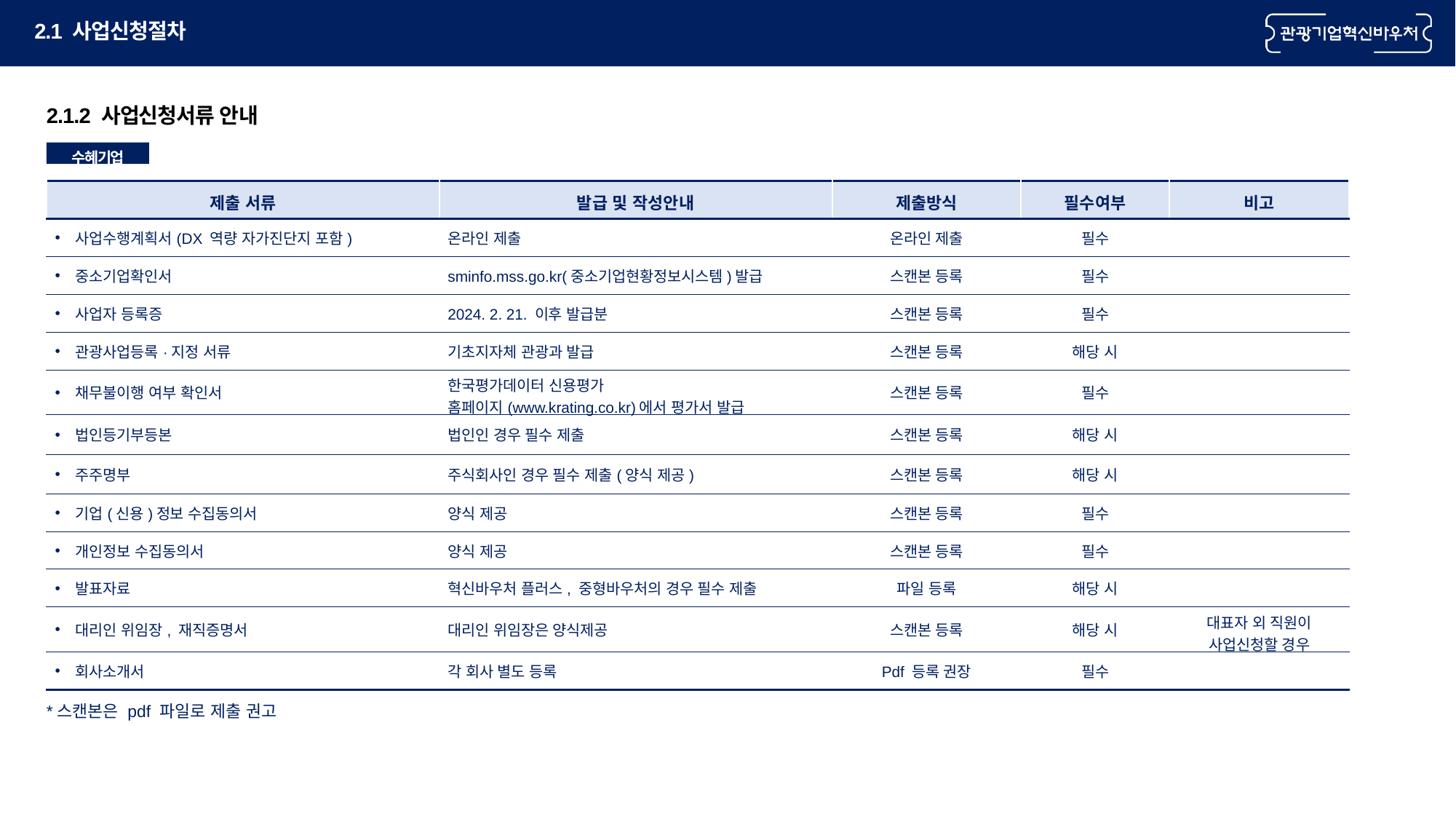

2.1 사업신청절차
2.1.2 사업신청서류 안내
수혜기업
| 제출 서류 | 발급 및 작성안내 | 제출방식 | 필수여부 | 비고 |
| --- | --- | --- | --- | --- |
| 사업수행계획서(DX 역량 자가진단지 포함) | 온라인 제출 | 온라인 제출 | 필수 |  |
| 중소기업확인서 | sminfo.mss.go.kr(중소기업현황정보시스템)발급 | 스캔본 등록 | 필수 |  |
| 사업자 등록증 | 2024. 2. 21. 이후 발급분 | 스캔본 등록 | 필수 |  |
| 관광사업등록·지정 서류 | 기초지자체 관광과 발급 | 스캔본 등록 | 해당 시 |  |
| 채무불이행 여부 확인서 | 한국평가데이터 신용평가 홈페이지(www.krating.co.kr)에서 평가서 발급 | 스캔본 등록 | 필수 |  |
| 법인등기부등본 | 법인인 경우 필수 제출 | 스캔본 등록 | 해당 시 |  |
| 주주명부 | 주식회사인 경우 필수 제출(양식 제공) | 스캔본 등록 | 해당 시 |  |
| 기업(신용)정보 수집동의서 | 양식 제공 | 스캔본 등록 | 필수 |  |
| 개인정보 수집동의서 | 양식 제공 | 스캔본 등록 | 필수 |  |
| 발표자료 | 혁신바우처 플러스, 중형바우처의 경우 필수 제출 | 파일 등록 | 해당 시 |  |
| 대리인 위임장, 재직증명서 | 대리인 위임장은 양식제공 | 스캔본 등록 | 해당 시 | 대표자 외 직원이 사업신청할 경우 |
| 회사소개서 | 각 회사 별도 등록 | Pdf 등록 권장 | 필수 |  |
*스캔본은 pdf 파일로 제출 권고